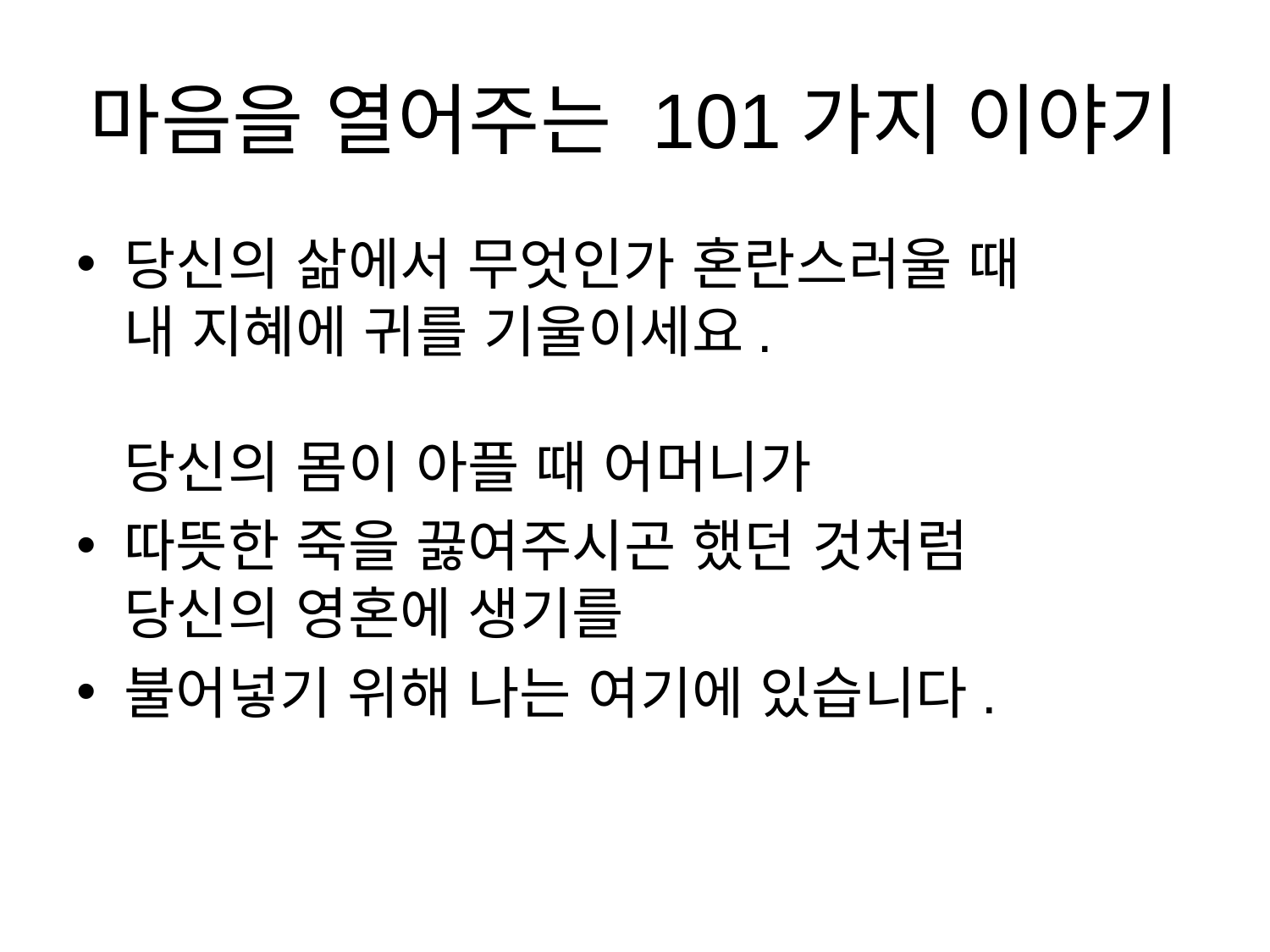

# 마음을 열어주는 101가지 이야기
당신의 삶에서 무엇인가 혼란스러울 때
내 지혜에 귀를 기울이세요.
당신의 몸이 아플 때 어머니가
따뜻한 죽을 끓여주시곤 했던 것처럼
당신의 영혼에 생기를
불어넣기 위해 나는 여기에 있습니다.